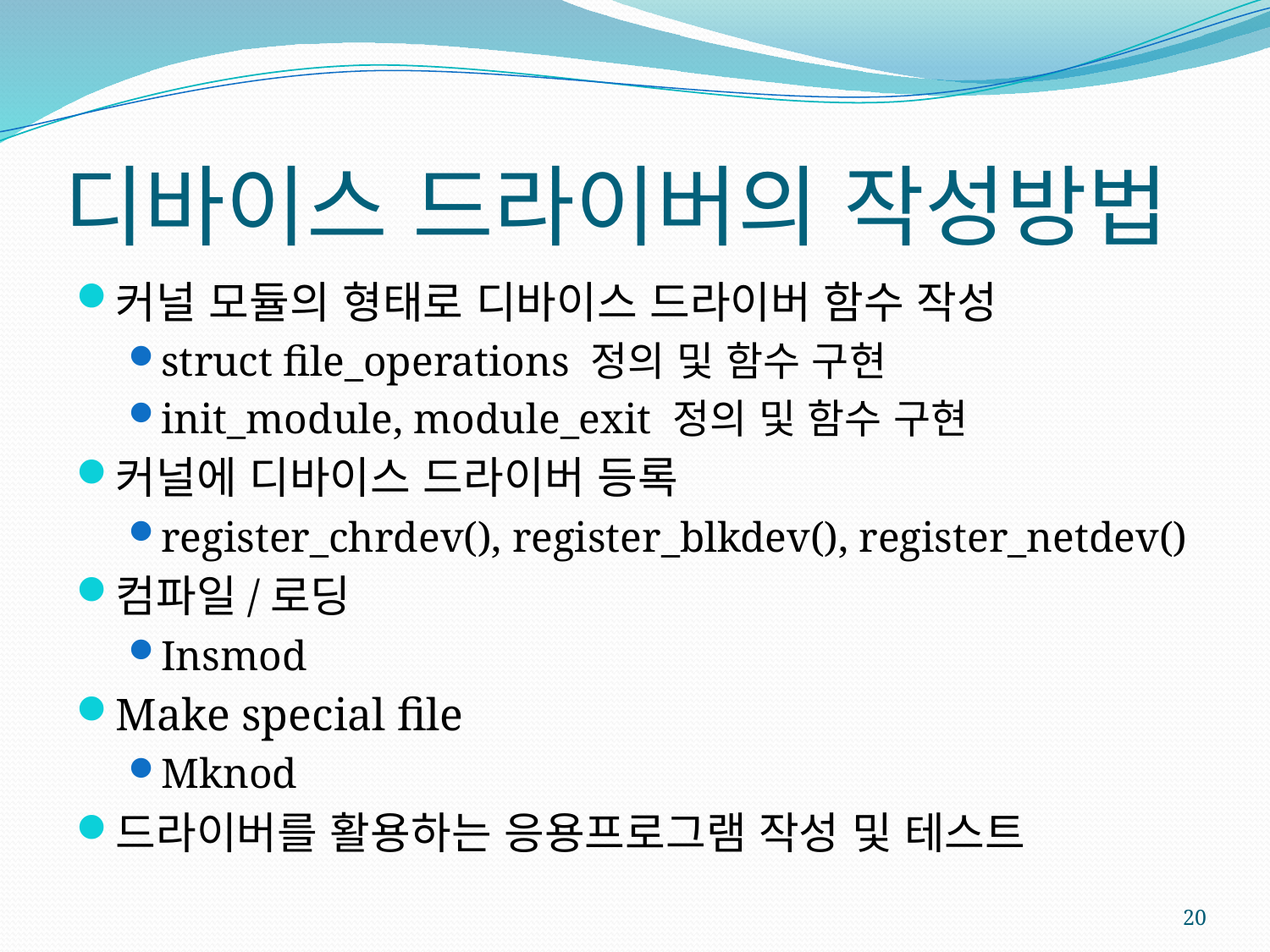

# 디바이스 드라이버의 작성방법
커널 모듈의 형태로 디바이스 드라이버 함수 작성
struct file_operations 정의 및 함수 구현
init_module, module_exit 정의 및 함수 구현
커널에 디바이스 드라이버 등록
register_chrdev(), register_blkdev(), register_netdev()
컴파일/로딩
Insmod
Make special file
Mknod
드라이버를 활용하는 응용프로그램 작성 및 테스트
20